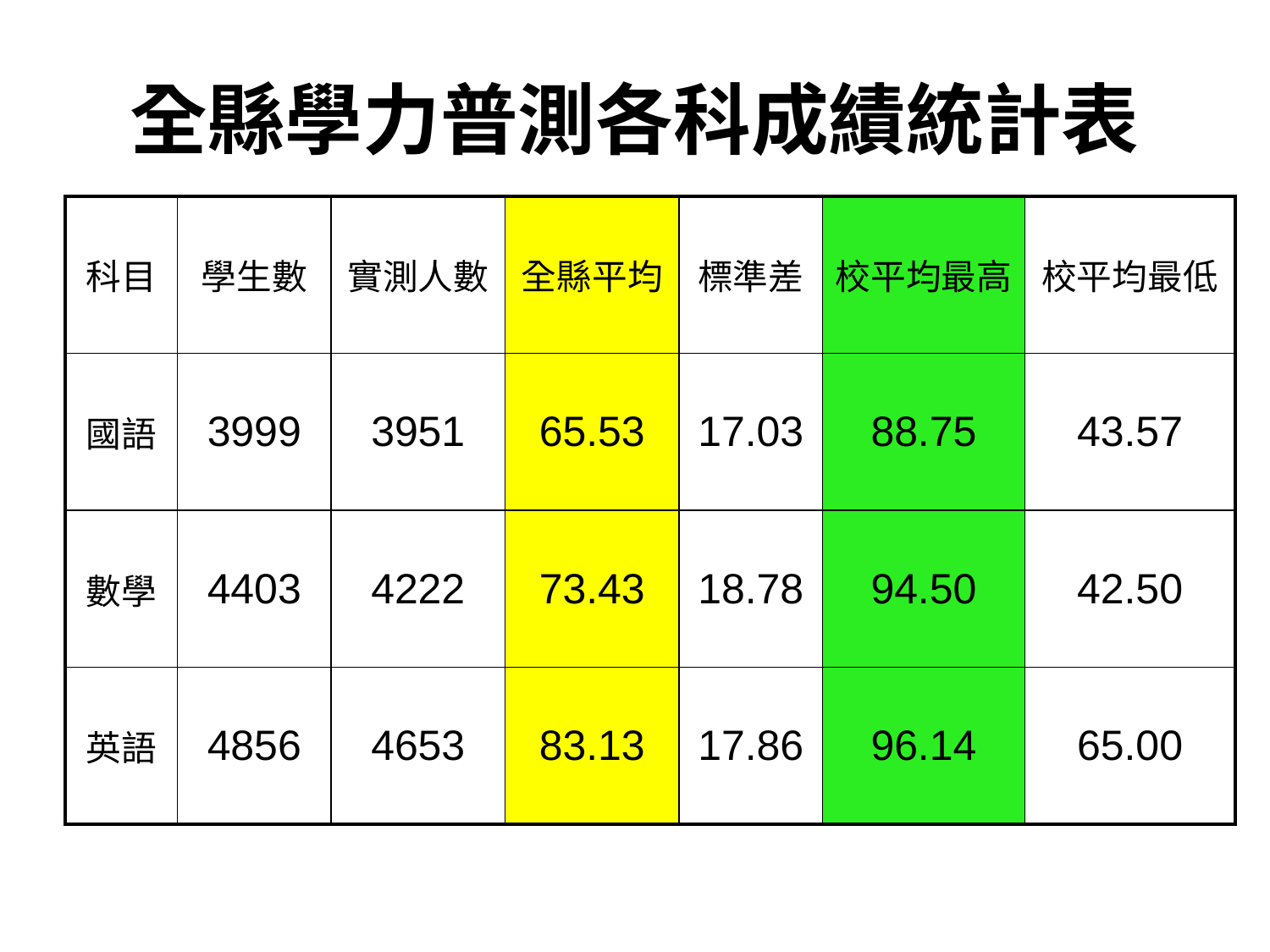

全縣學力普測各科成績統計表
| 科目 | 學生數 | 實測人數 | 全縣平均 | 標準差 | 校平均最高 | 校平均最低 |
| --- | --- | --- | --- | --- | --- | --- |
| 國語 | 3999 | 3951 | 65.53 | 17.03 | 88.75 | 43.57 |
| 數學 | 4403 | 4222 | 73.43 | 18.78 | 94.50 | 42.50 |
| 英語 | 4856 | 4653 | 83.13 | 17.86 | 96.14 | 65.00 |